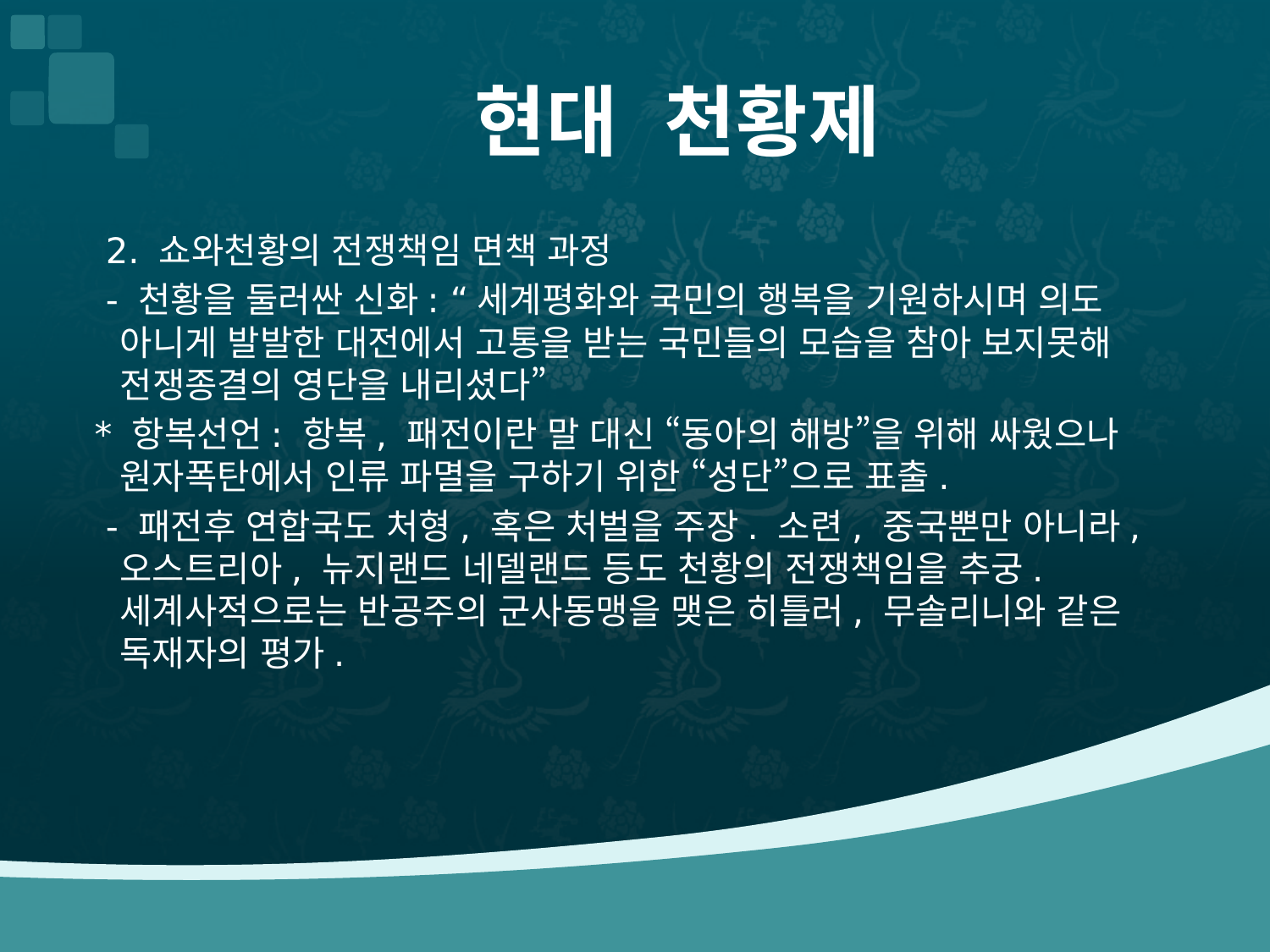

# 현대  천황제
   2. 쇼와천황의 전쟁책임 면책 과정
   - 천황을 둘러싼 신화: “세계평화와 국민의 행복을 기원하시며 의도 아니게 발발한 대전에서 고통을 받는 국민들의 모습을 참아 보지못해 전쟁종결의 영단을 내리셨다”
  * 항복선언: 항복, 패전이란 말 대신 “동아의 해방”을 위해 싸웠으나 원자폭탄에서 인류 파멸을 구하기 위한 “성단”으로 표출.
   - 패전후 연합국도 처형, 혹은 처벌을 주장. 소련, 중국뿐만 아니라, 오스트리아, 뉴지랜드 네델랜드 등도 천황의 전쟁책임을 추궁. 세계사적으로는 반공주의 군사동맹을 맺은 히틀러, 무솔리니와 같은 독재자의 평가.